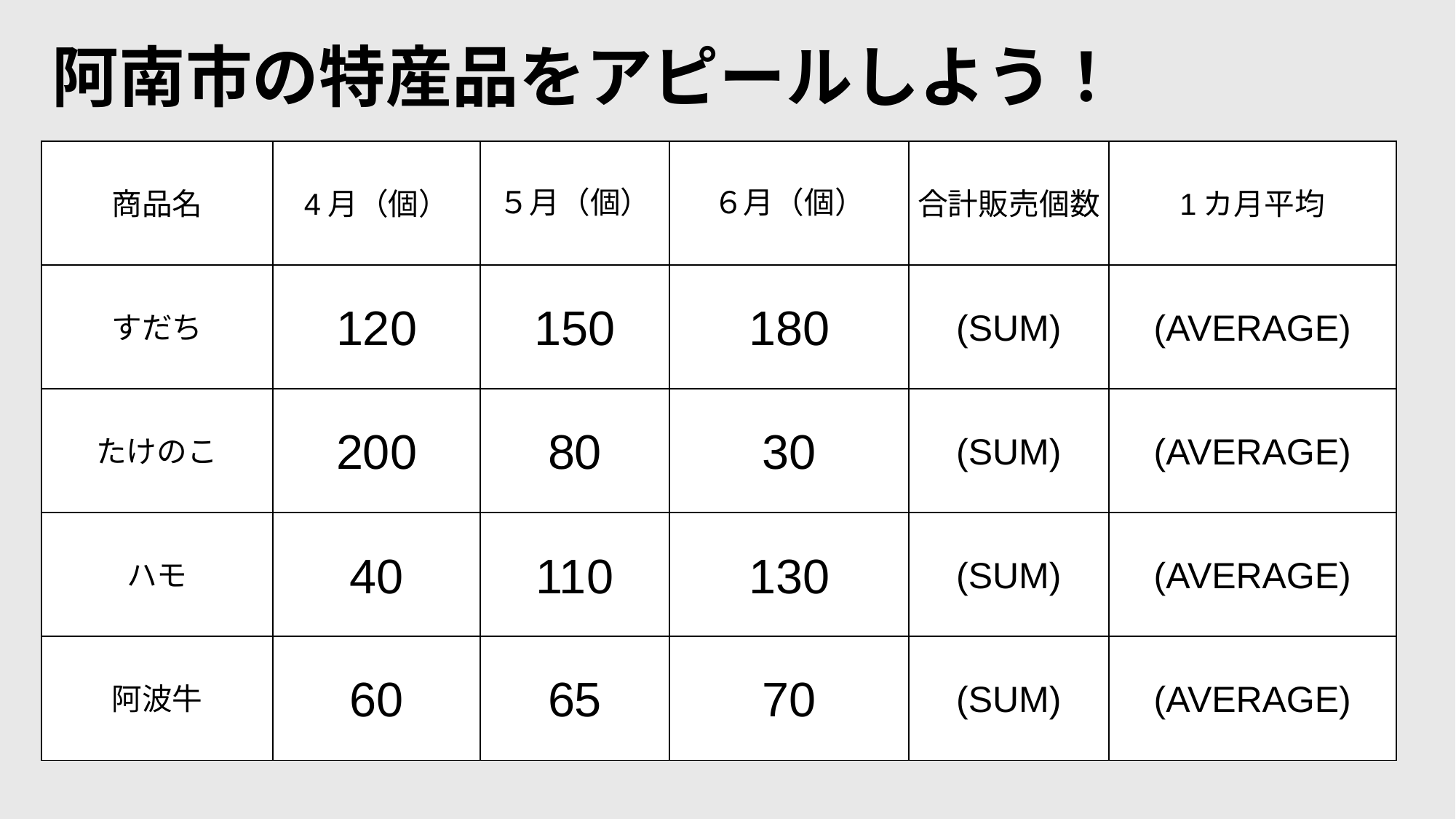

# 阿南市の特産品をアピールしよう！
| 商品名 | 4月（個） | ５月（個） | ６月（個） | 合計販売個数 | 1カ月平均 |
| --- | --- | --- | --- | --- | --- |
| すだち | 120 | 150 | 180 | (SUM) | (AVERAGE) |
| たけのこ | 200 | 80 | 30 | (SUM) | (AVERAGE) |
| ハモ | 40 | 110 | 130 | (SUM) | (AVERAGE) |
| 阿波牛 | 60 | 65 | 70 | (SUM) | (AVERAGE) |